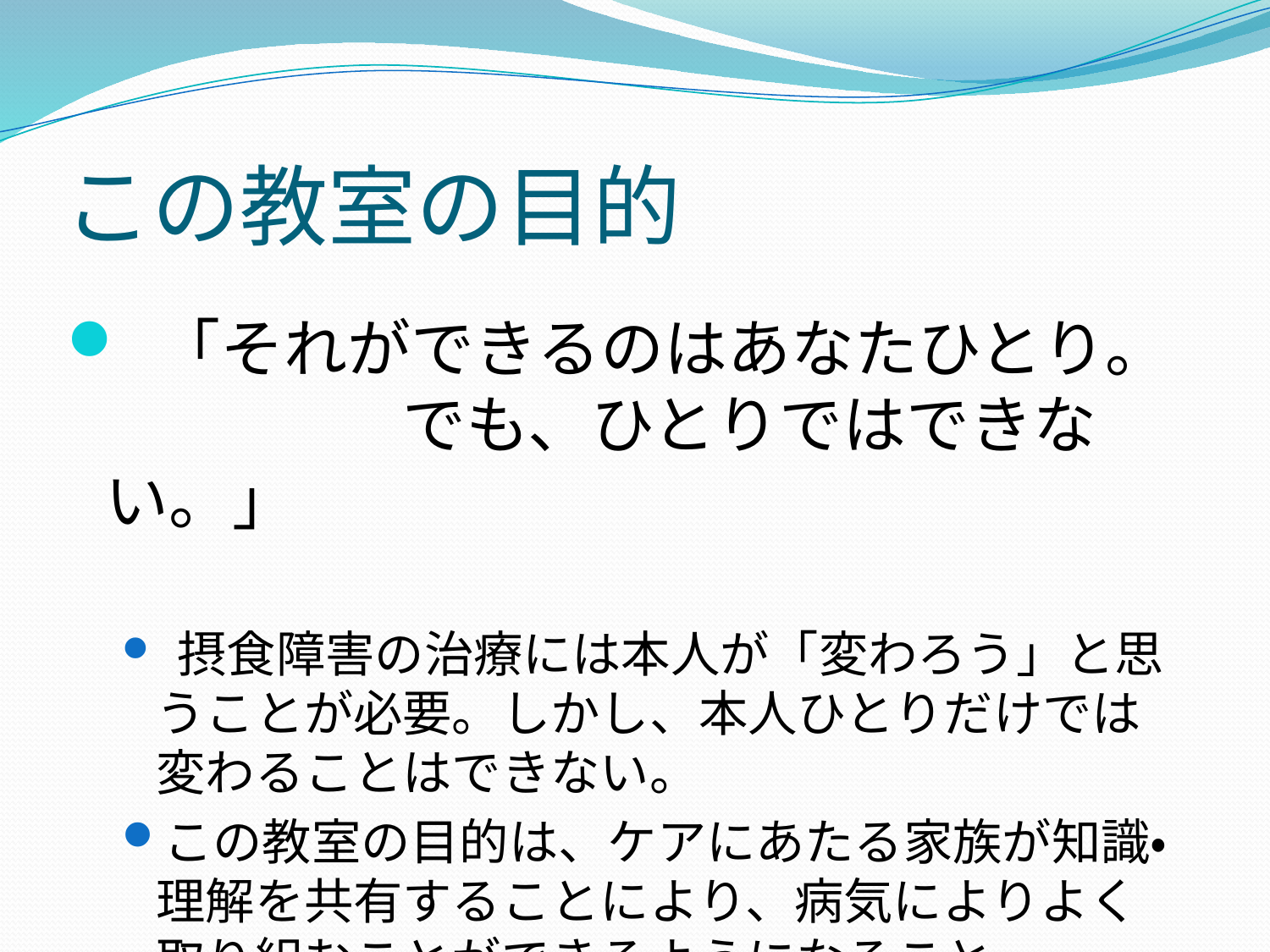

# この教室の目的
 「それができるのはあなたひとり。
                     でも、ひとりではできない。」
 摂食障害の治療には本人が「変わろう」と思うことが必要。しかし、本人ひとりだけでは変わることはできない。
この教室の目的は、ケアにあたる家族が知識・理解を共有することにより、病気によりよく取り組むことができるようになること。